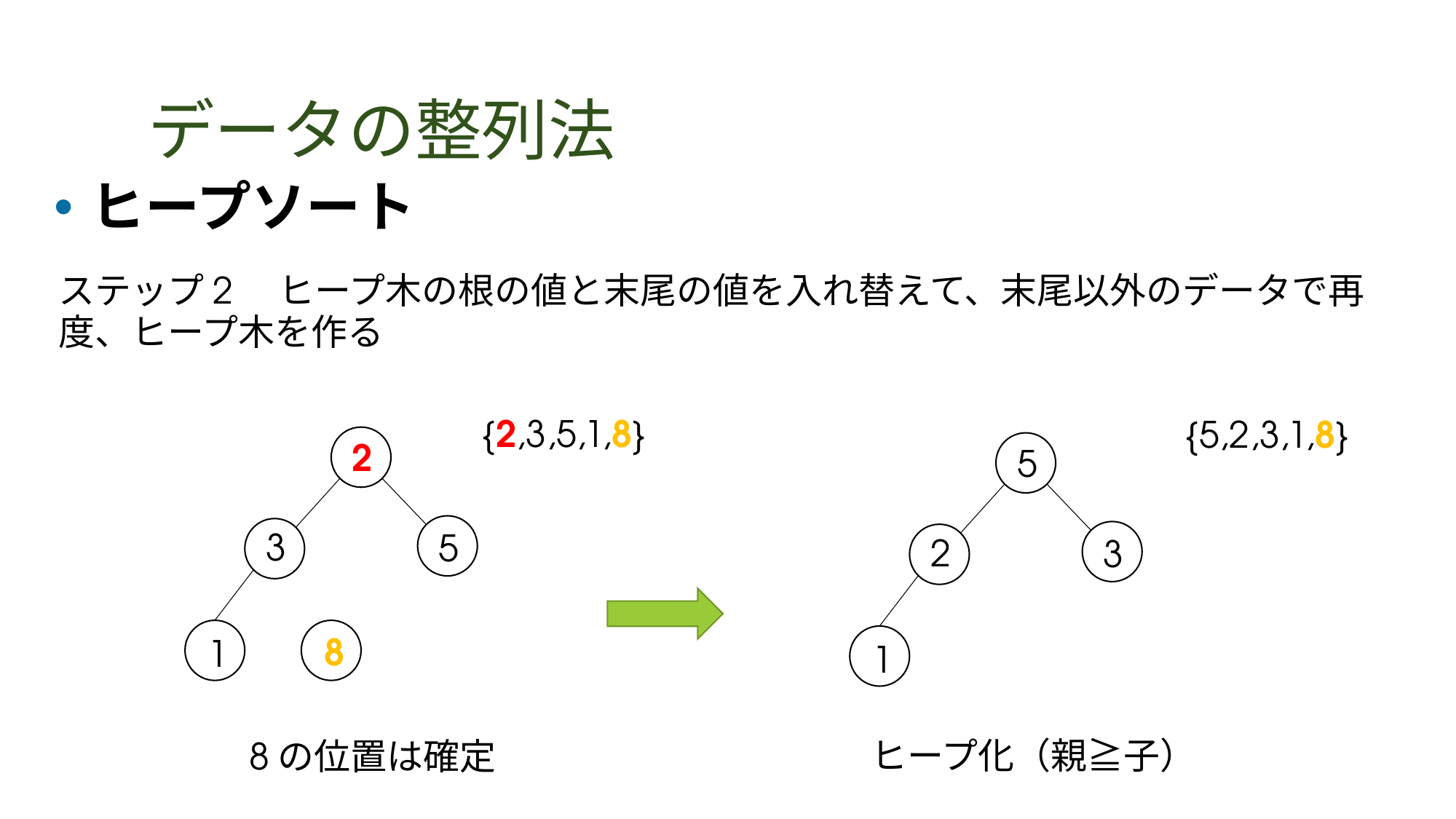

# データの整列法
ヒープソート
ステップ2　ヒープ木の根の値と末尾の値を入れ替えて、末尾以外のデータで再度、ヒープ木を作る
{2,3,5,1,8}

{5,2,3,1,8}

2

3
5

8
1

5

2
3

1

ヒープ化（親≧子）
8の位置は確定